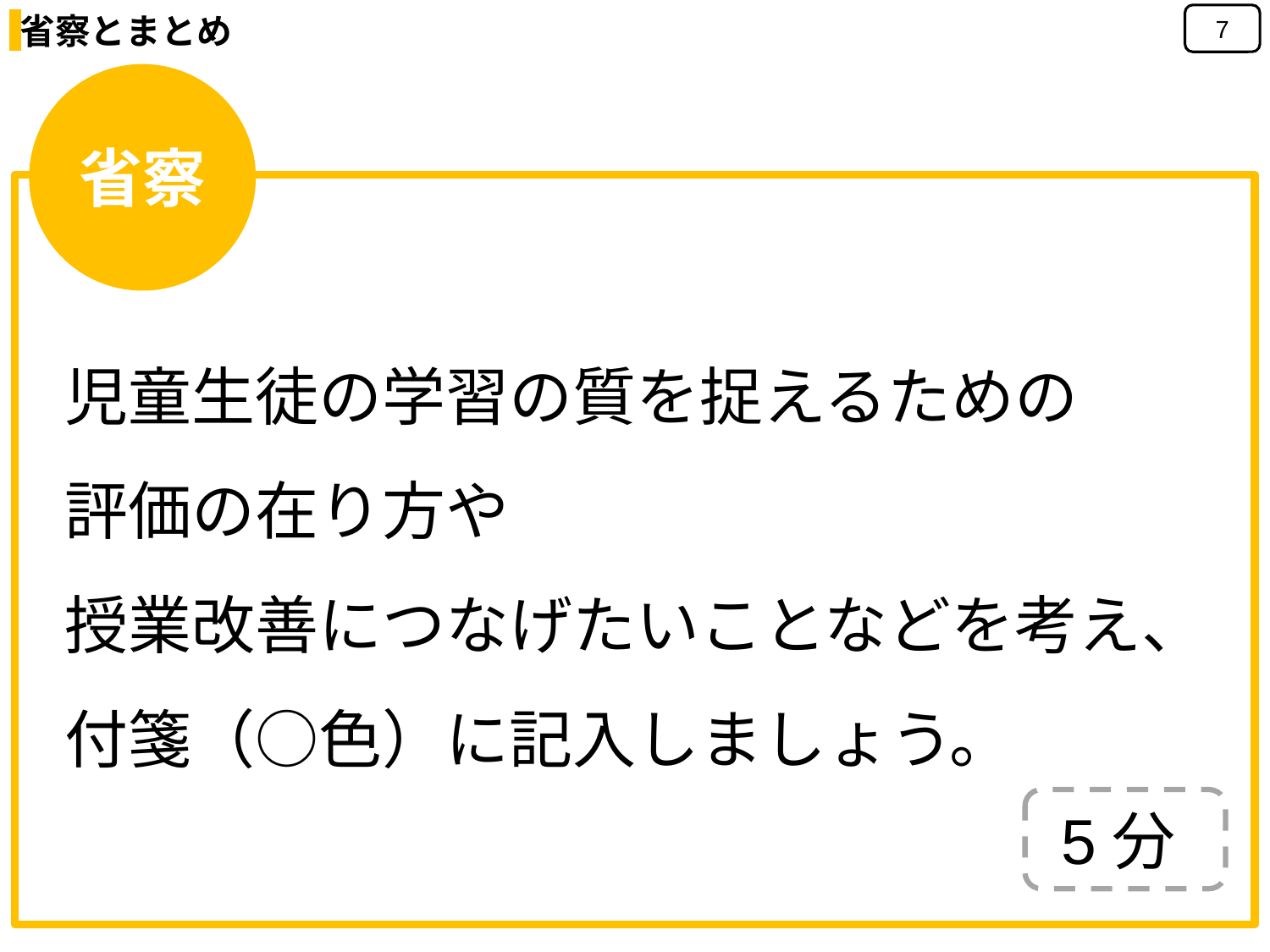

省察とまとめ
7

省察

児童生徒の学習の質を捉えるための
評価の在り方や
授業改善につなげたいことなどを考え、
付箋（○色）に記入しましょう。
5分